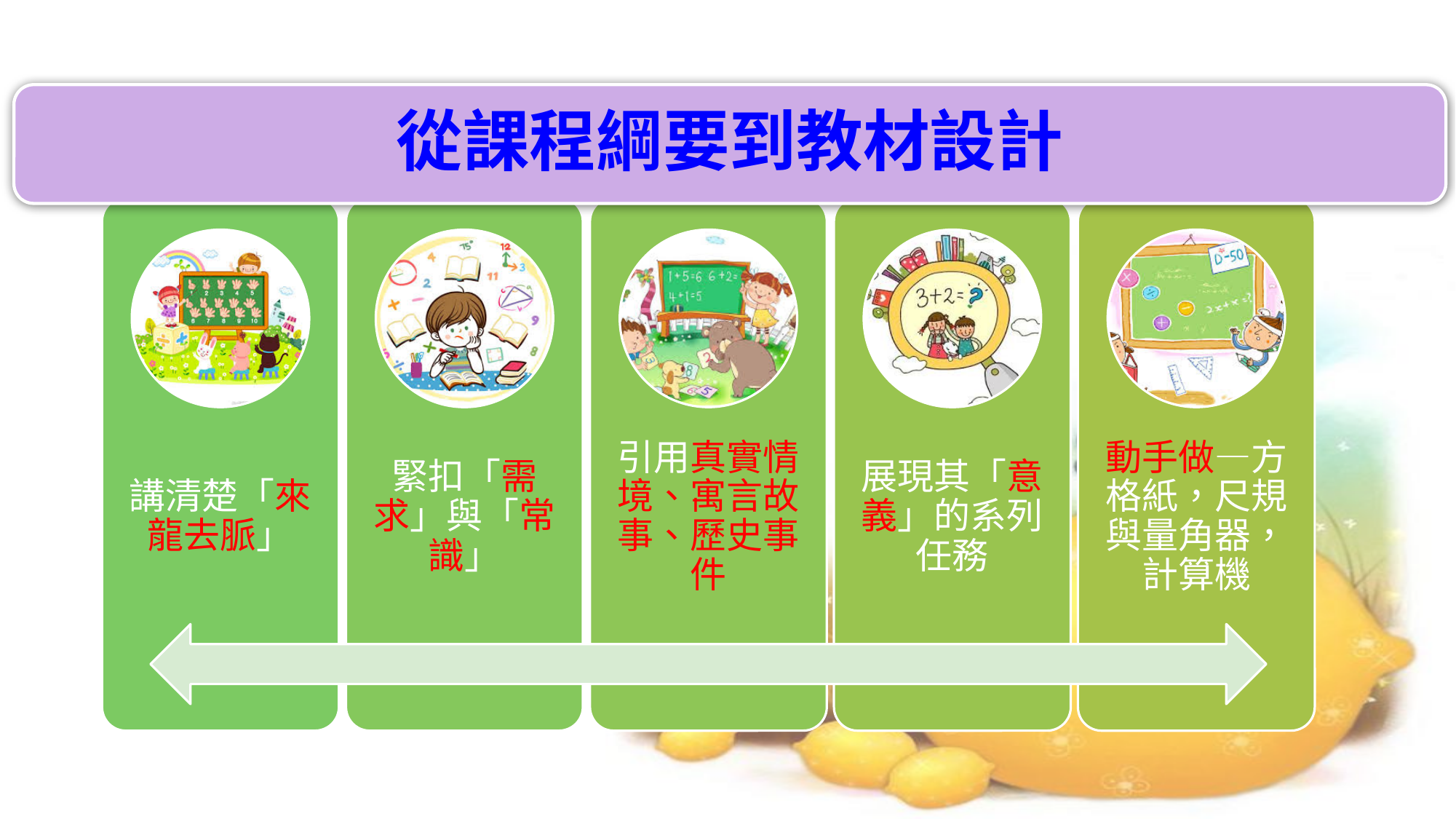

從課程綱要到教材設計
講清楚「來龍去脈」
緊扣「需求」與「常識」
引用真實情境、寓言故事、歷史事件
展現其「意義」的系列任務
動手做—方格紙，尺規與量角器，計算機